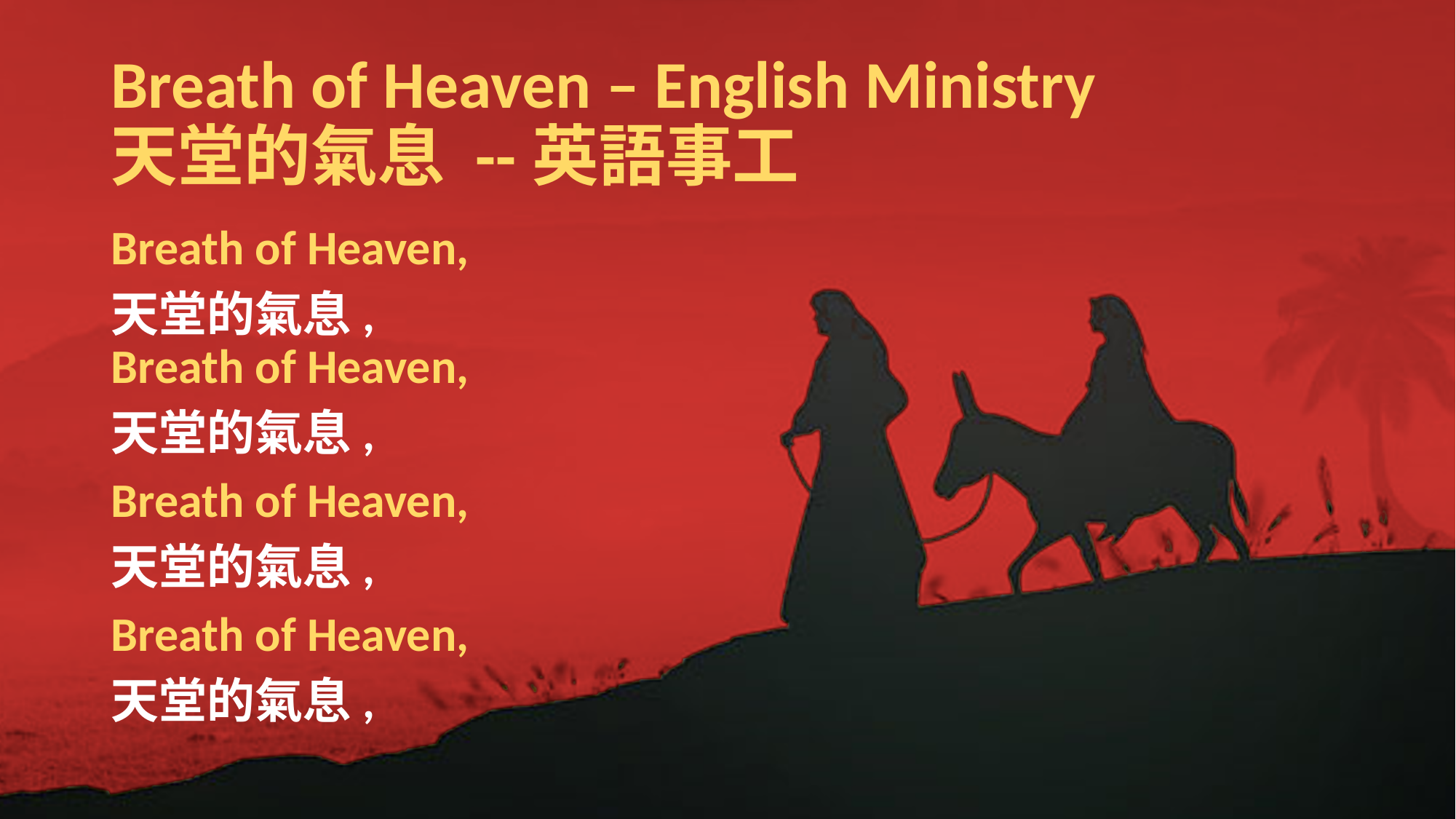

# Breath of Heaven – English Ministry 天堂的氣息 --英語事工
Breath of Heaven,
天堂的氣息,
Breath of Heaven,
天堂的氣息,
Breath of Heaven,
天堂的氣息,
Breath of Heaven,
天堂的氣息,